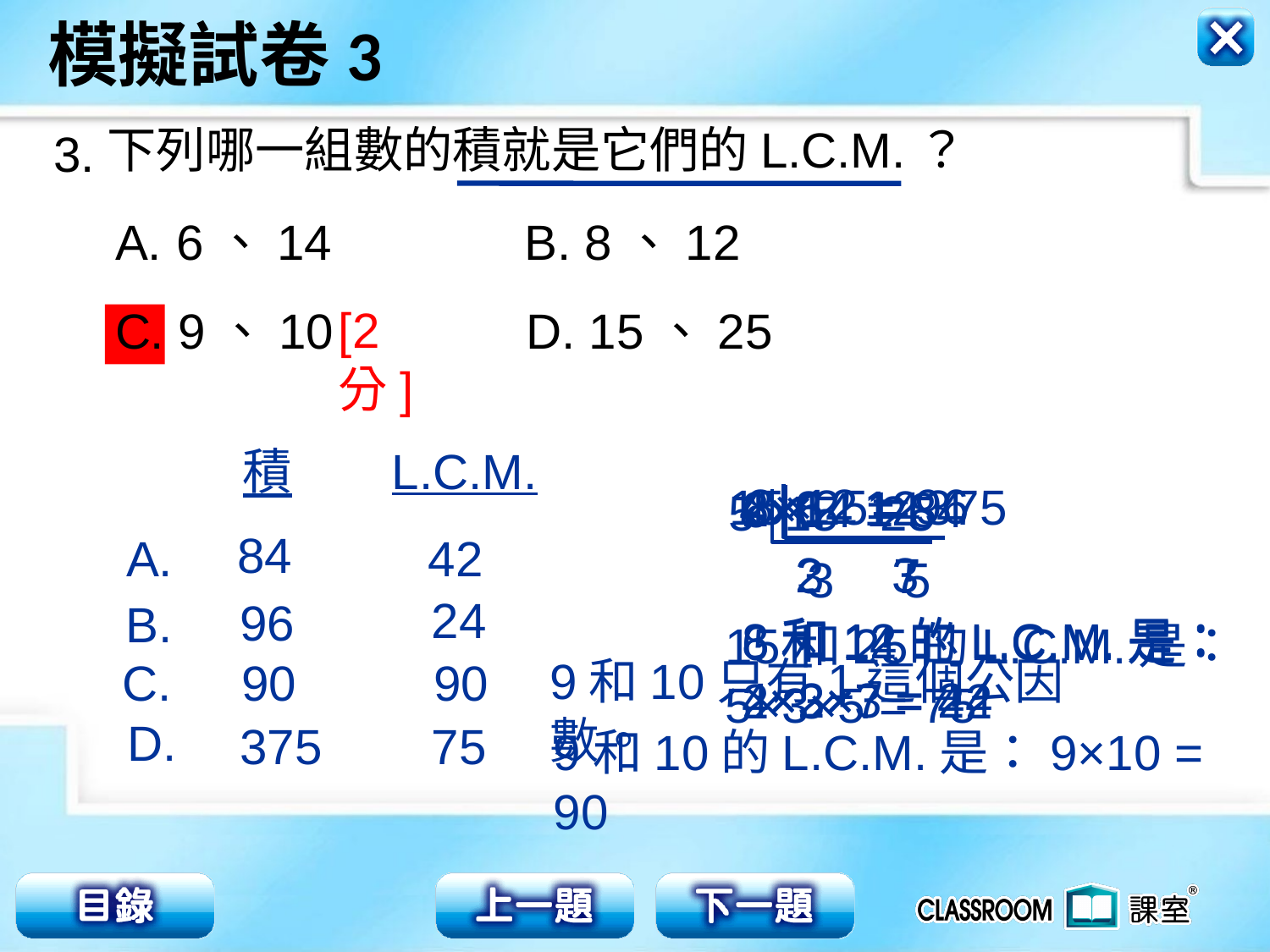

下列哪一組數的積就是它們的L.C.M.？
3.

 6、14              B. 8、12
C. 9、10              D. 15、25
[2分]

積        L.C.M.
8×12 = 96
15×25 = 375
4
8   12
2
6   14
6×14 = 84
5
15   25

84
42
A.
2     3
3     7
3     5
24
96
B.
8和12的L.C.M.是：
4×2×3 = 24
6和14的L.C.M.是：
2×3×7 = 42
15和25的L.C.M.是：
5×3×5 = 75
9和10只有1這個公因數。
C.
90          90
D.
375
75
9和10的L.C.M.是：9×10 = 90